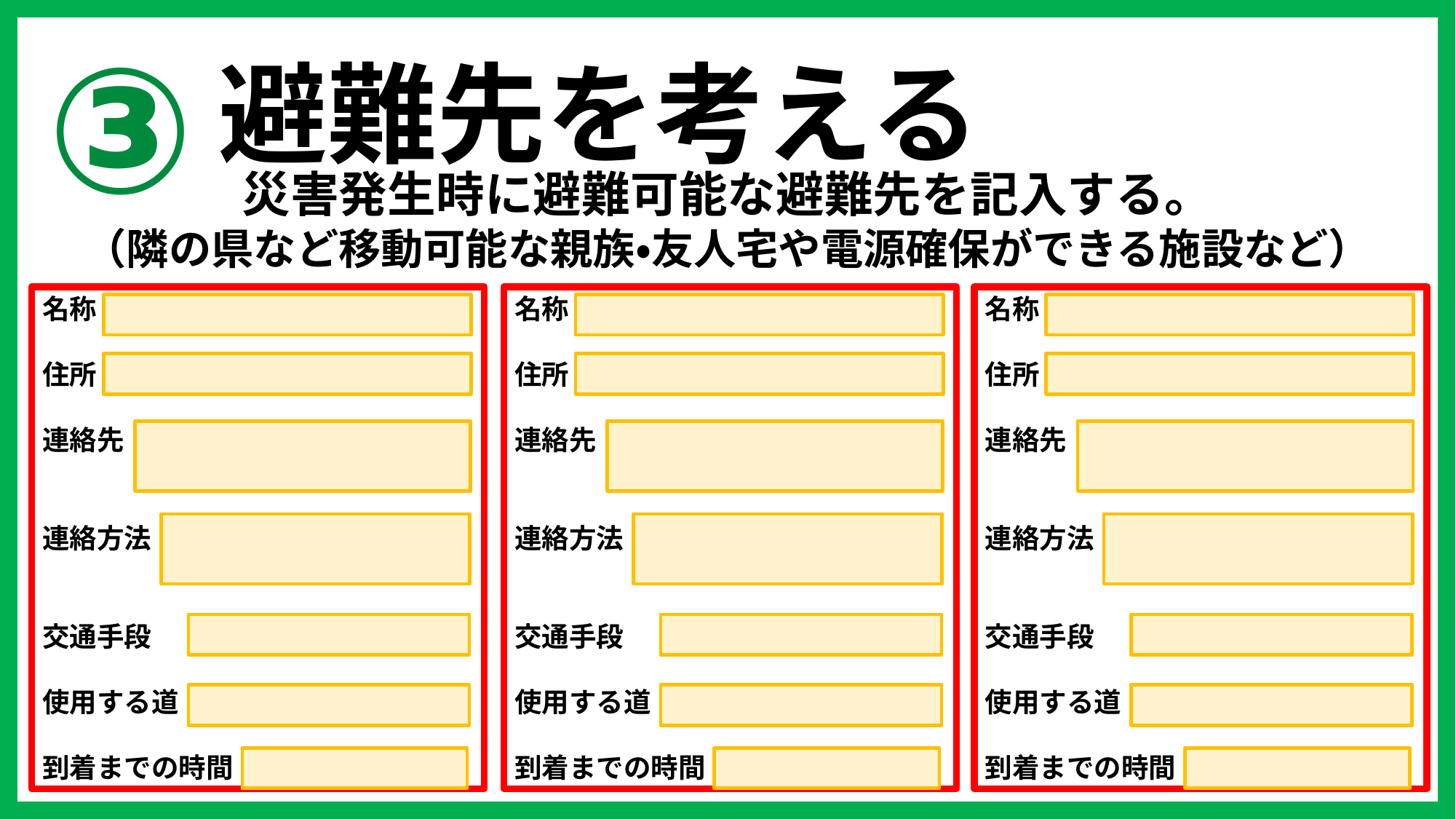

③
避難先を考える
災害発生時に避難可能な避難先を記入する。
（隣の県など移動可能な親族・友人宅や電源確保ができる施設など）
名称

住所

連絡先

連絡方法

交通手段

使用する道

到着までの時間
名称

住所

連絡先

連絡方法

交通手段

使用する道

到着までの時間
名称

住所

連絡先

連絡方法

交通手段

使用する道

到着までの時間